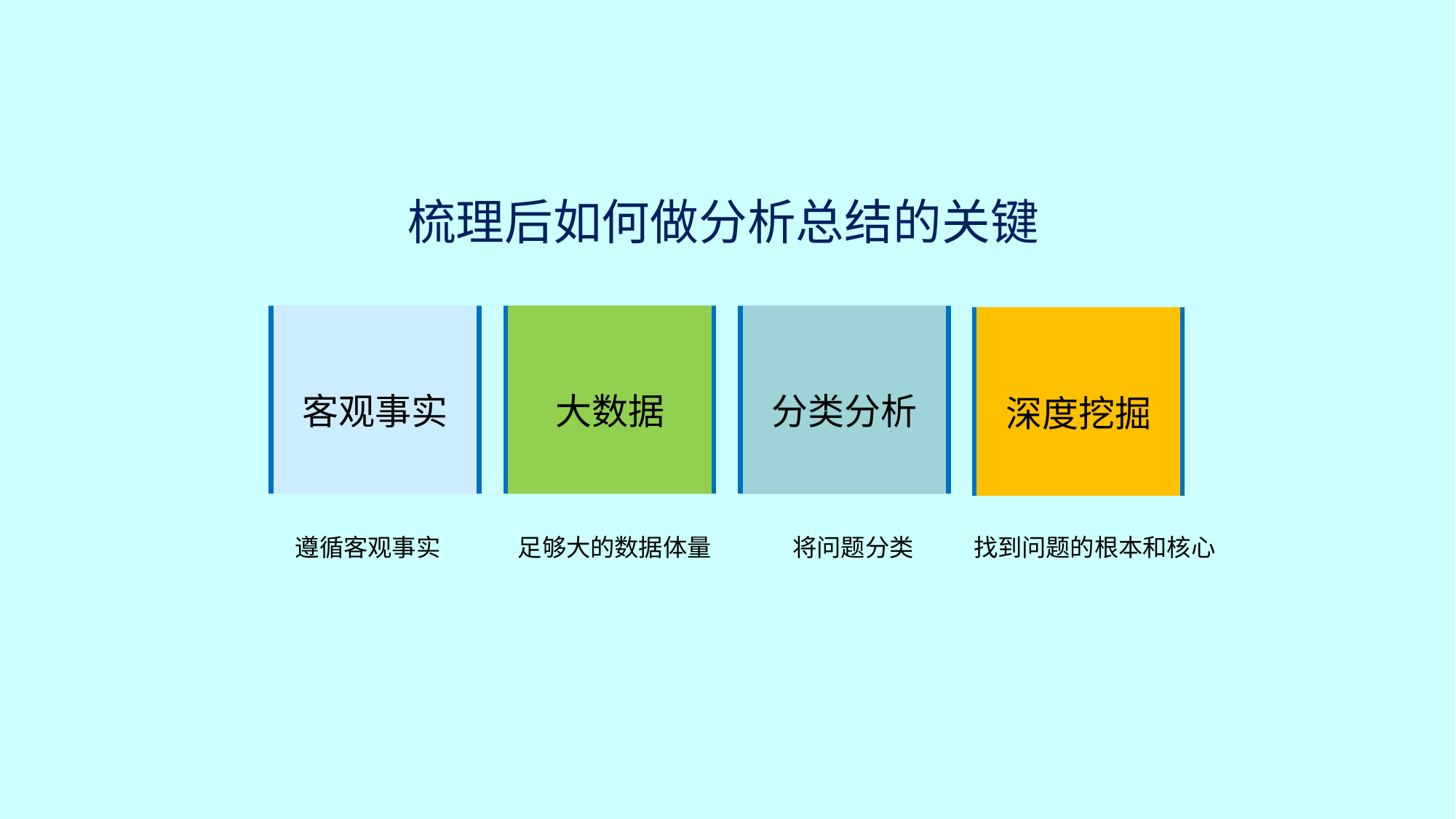

梳理后如何做分析总结的关键
客观事实
大数据
分类分析
深度挖掘
遵循客观事实
足够大的数据体量
将问题分类
找到问题的根本和核心